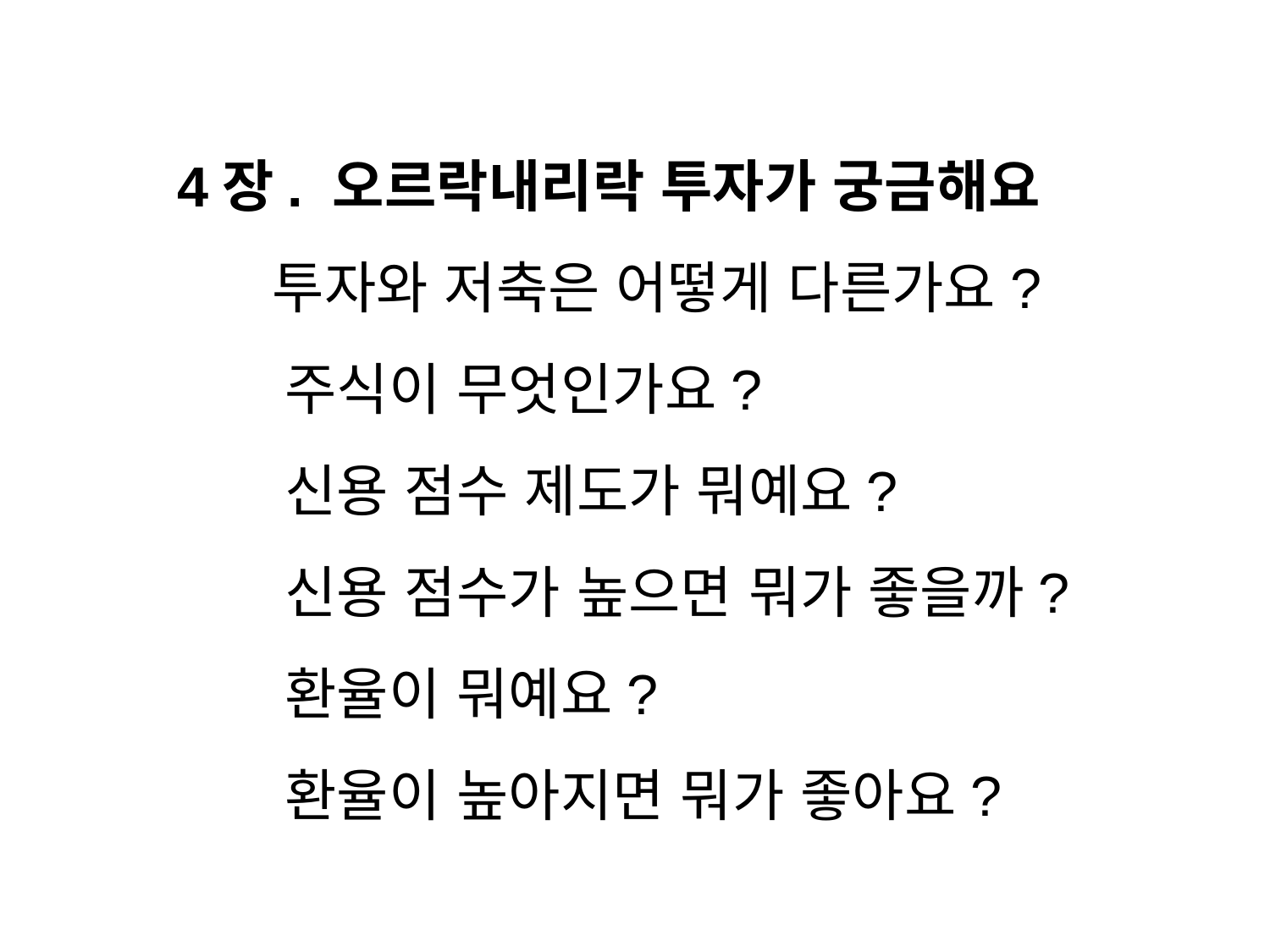

4장. 오르락내리락 투자가 궁금해요
      투자와 저축은 어떻게 다른가요?
      주식이 무엇인가요?
      신용 점수 제도가 뭐예요?
      신용 점수가 높으면 뭐가 좋을까?
      환율이 뭐예요?
      환율이 높아지면 뭐가 좋아요?